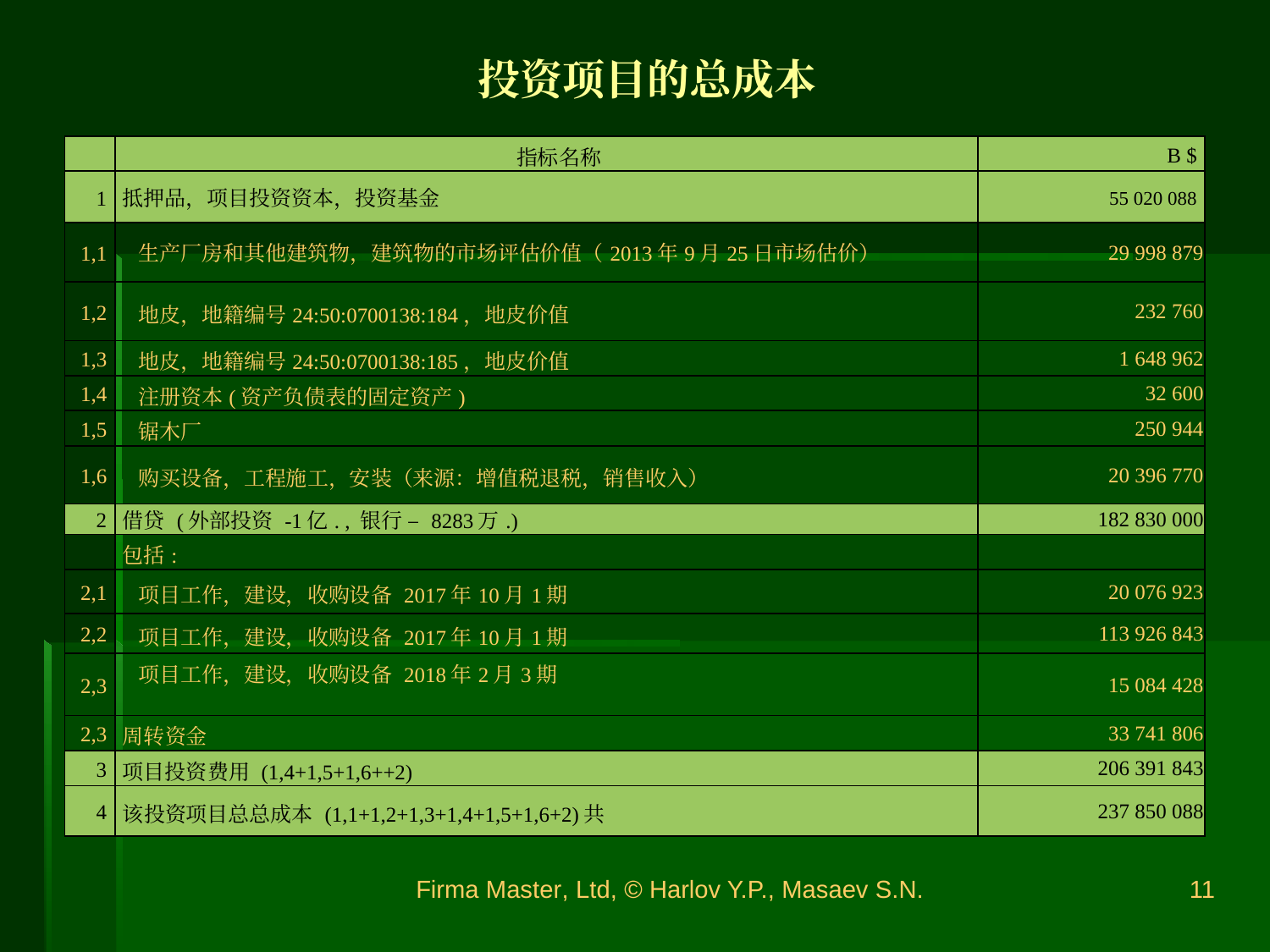

投资项目的总成本
|  | 指标名称 | В $ |
| --- | --- | --- |
| 1 | 抵押品，项目投资资本，投资基金 | 55 020 088 |
| 1,1 | 生产厂房和其他建筑物，建筑物的市场评估价值（2013年9月25日市场估价） | 29 998 879 |
| 1,2 | 地皮，地籍编号24:50:0700138:184，地皮价值 | 232 760 |
| 1,3 | 地皮，地籍编号24:50:0700138:185，地皮价值 | 1 648 962 |
| 1,4 | 注册资本(资产负债表的固定资产) | 32 600 |
| 1,5 | 锯木厂 | 250 944 |
| 1,6 | 购买设备，工程施工，安装（来源：增值税退税，销售收入） | 20 396 770 |
| 2 | 借贷 (外部投资 -1亿. , 银行 – 8283万.) | 182 830 000 |
|  | 包括: |  |
| 2,1 | 项目工作，建设，收购设备 2017年10月1期 | 20 076 923 |
| 2,2 | 项目工作，建设，收购设备 2017年10月1期 | 113 926 843 |
| 2,3 | 项目工作，建设，收购设备 2018年2月3期 | 15 084 428 |
| 2,3 | 周转资金 | 33 741 806 |
| 3 | 项目投资费用 (1,4+1,5+1,6++2) | 206 391 843 |
| 4 | 该投资项目总总成本 (1,1+1,2+1,3+1,4+1,5+1,6+2)共 | 237 850 088 |
Firma Master, Ltd, © Harlov Y.P., Masaev S.N.
11